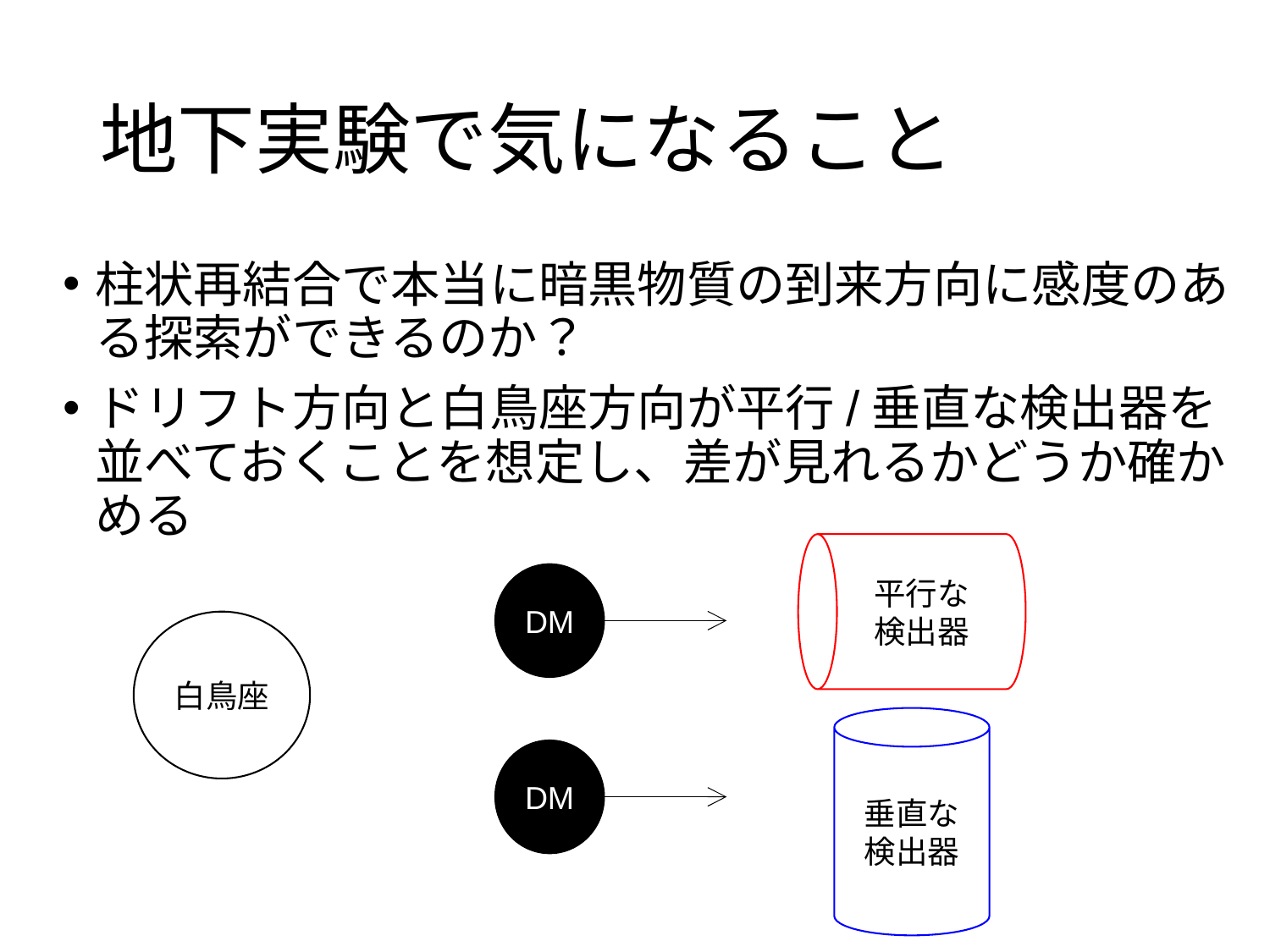

# 地下実験で気になること
柱状再結合で本当に暗黒物質の到来方向に感度のある探索ができるのか？
ドリフト方向と白鳥座方向が平行/垂直な検出器を並べておくことを想定し、差が見れるかどうか確かめる
平行な
検出器
DM
白鳥座
垂直な
検出器
DM